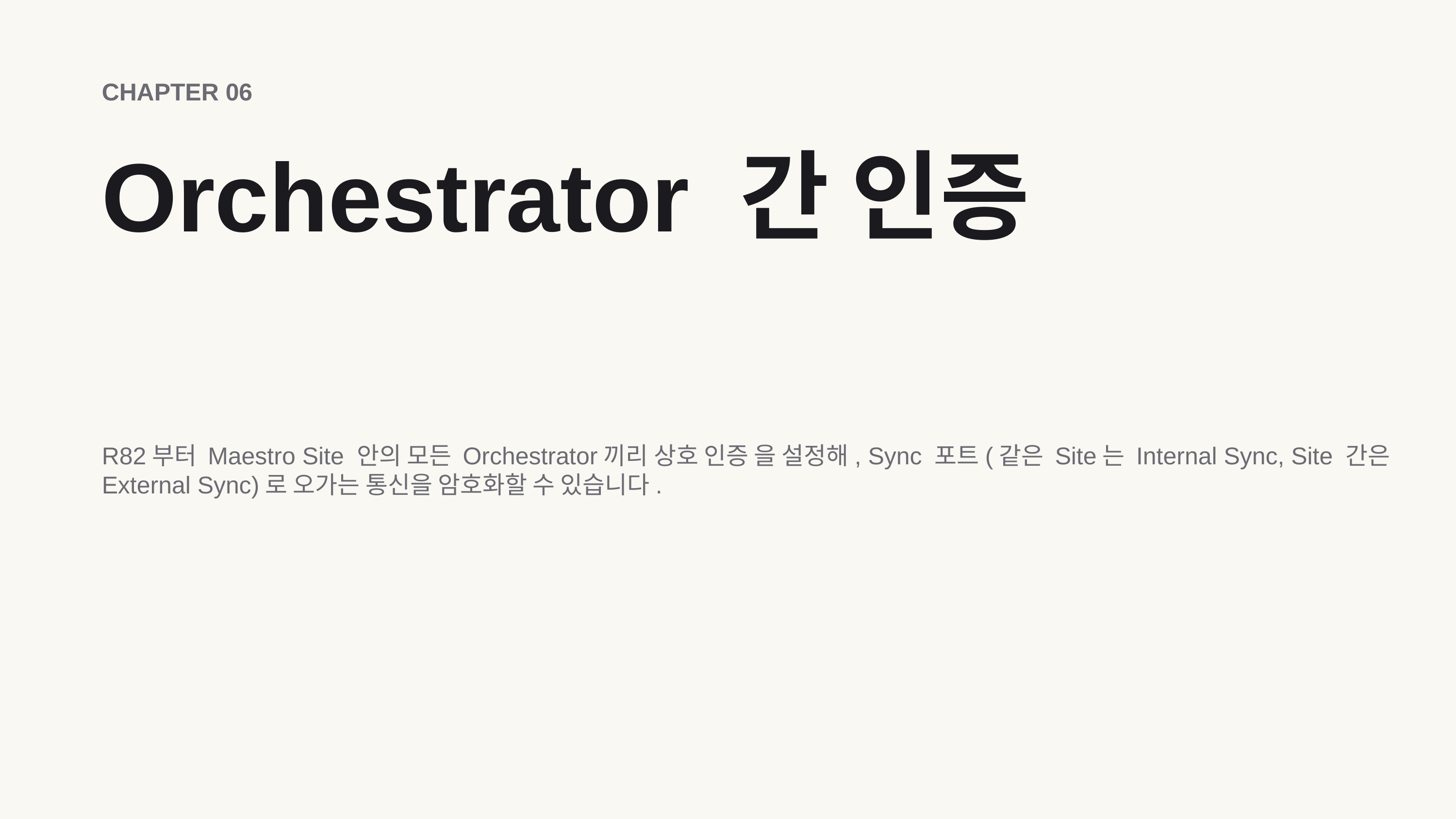

CHAPTER 06
Orchestrator 간 인증
R82부터 Maestro Site 안의 모든 Orchestrator끼리 상호 인증 을 설정해, Sync 포트(같은 Site는 Internal Sync, Site 간은 External Sync)로 오가는 통신을 암호화할 수 있습니다.